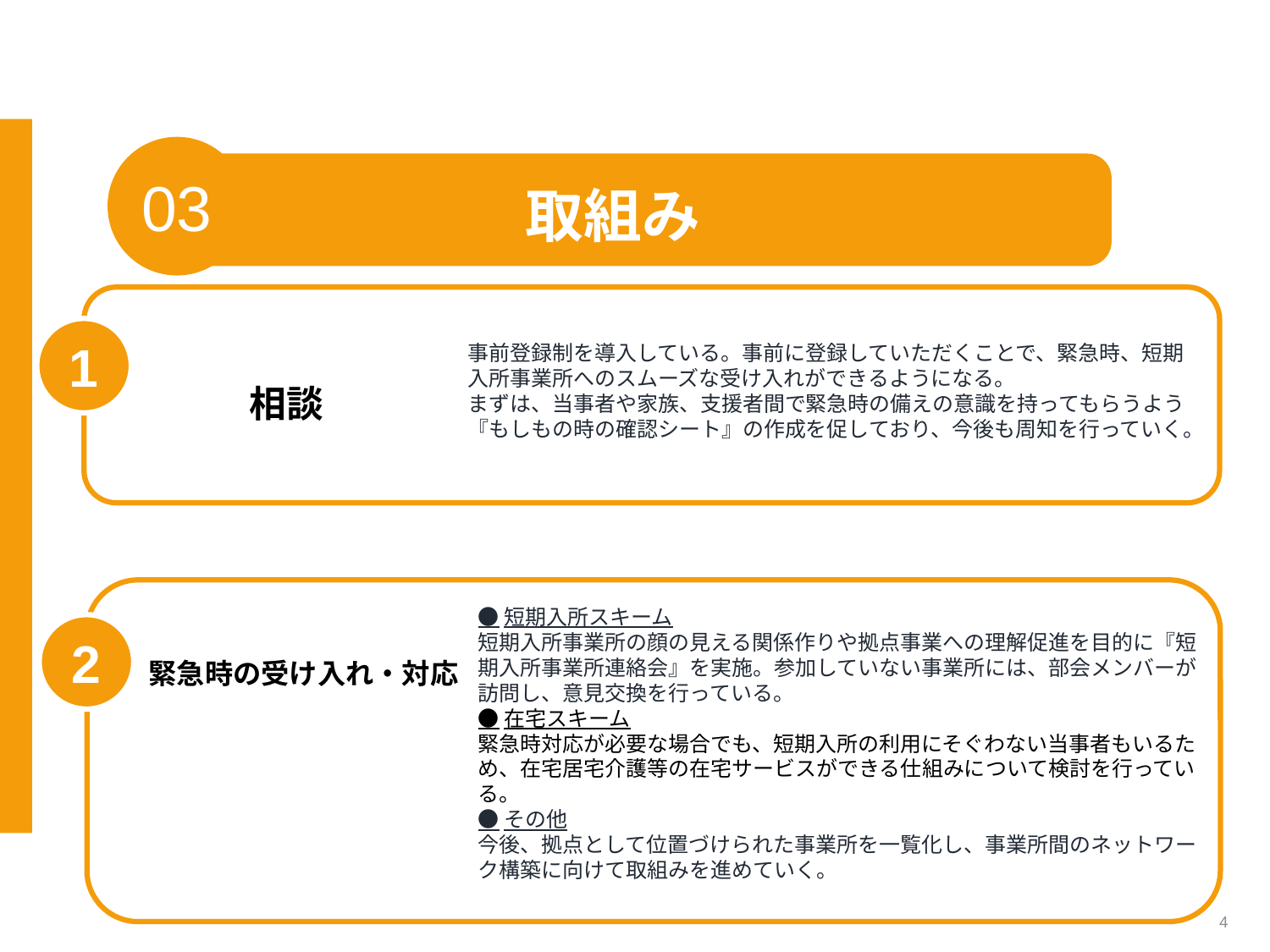

03

取組み

1
事前登録制を導入している。事前に登録していただくことで、緊急時、短期入所事業所へのスムーズな受け入れができるようになる。
まずは、当事者や家族、支援者間で緊急時の備えの意識を持ってもらうよう『もしもの時の確認シート』の作成を促しており、今後も周知を行っていく。

相談

●短期入所スキーム
短期入所事業所の顔の見える関係作りや拠点事業への理解促進を目的に『短期入所事業所連絡会』を実施。参加していない事業所には、部会メンバーが訪問し、意見交換を行っている。
●在宅スキーム
緊急時対応が必要な場合でも、短期入所の利用にそぐわない当事者もいるため、在宅居宅介護等の在宅サービスができる仕組みについて検討を行っている。
●その他
今後、拠点として位置づけられた事業所を一覧化し、事業所間のネットワーク構築に向けて取組みを進めていく。

2
緊急時の受け入れ・対応
4